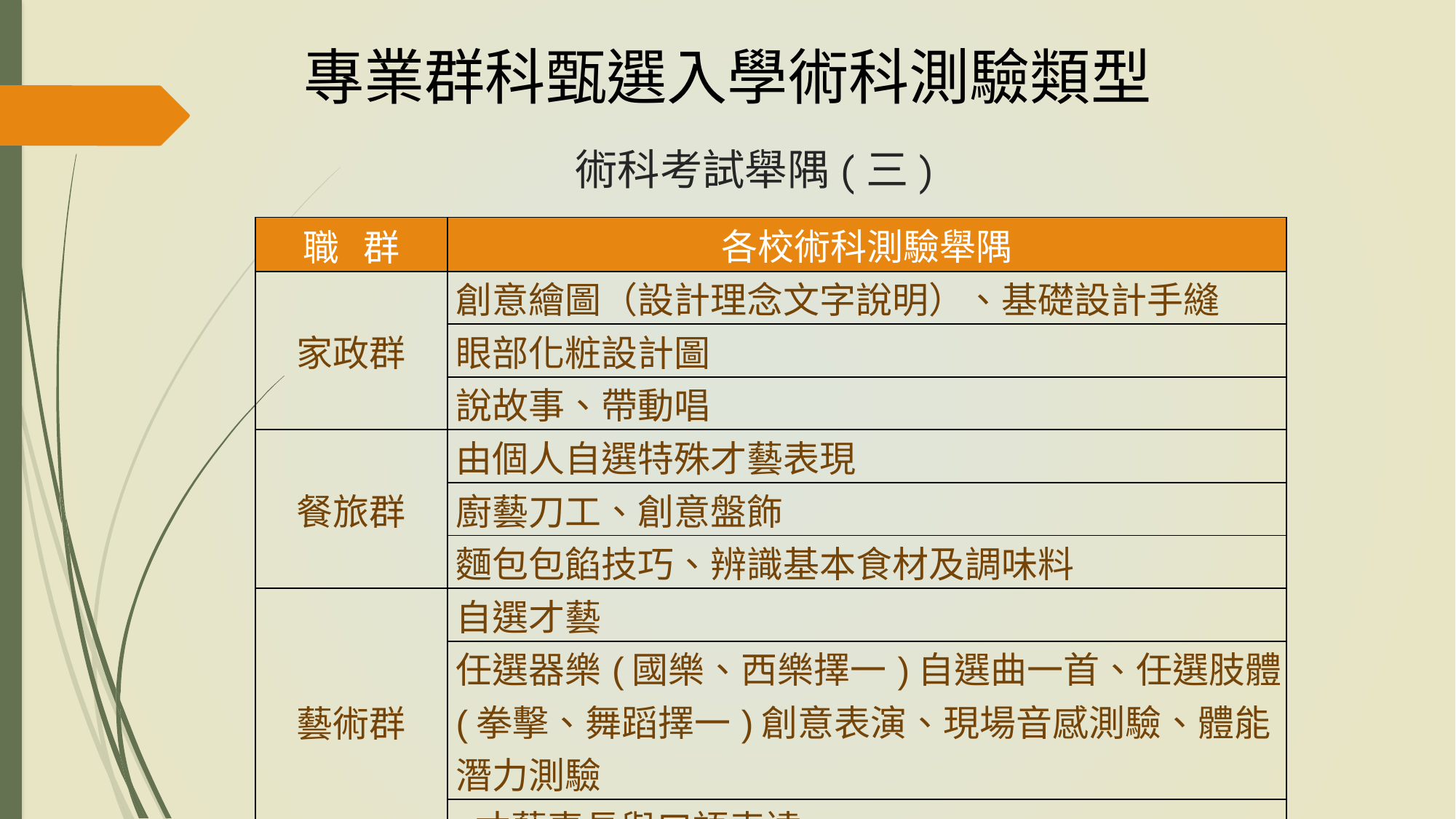

專業群科甄選入學術科測驗類型
# 術科考試舉隅(三)
| 職 群 | 各校術科測驗舉隅 |
| --- | --- |
| 家政群 | 創意繪圖（設計理念文字說明）、基礎設計手縫 |
|  | 眼部化粧設計圖 |
|  | 說故事、帶動唱 |
| 餐旅群 | 由個人自選特殊才藝表現 |
|  | 廚藝刀工、創意盤飾 |
|  | 麵包包餡技巧、辨識基本食材及調味料 |
| 藝術群 | 自選才藝 |
|  | 任選器樂(國樂、西樂擇一)自選曲一首、任選肢體(拳擊、舞蹈擇一)創意表演、現場音感測驗、體能潛力測驗 |
|  | 才藝專長與口語表達 |